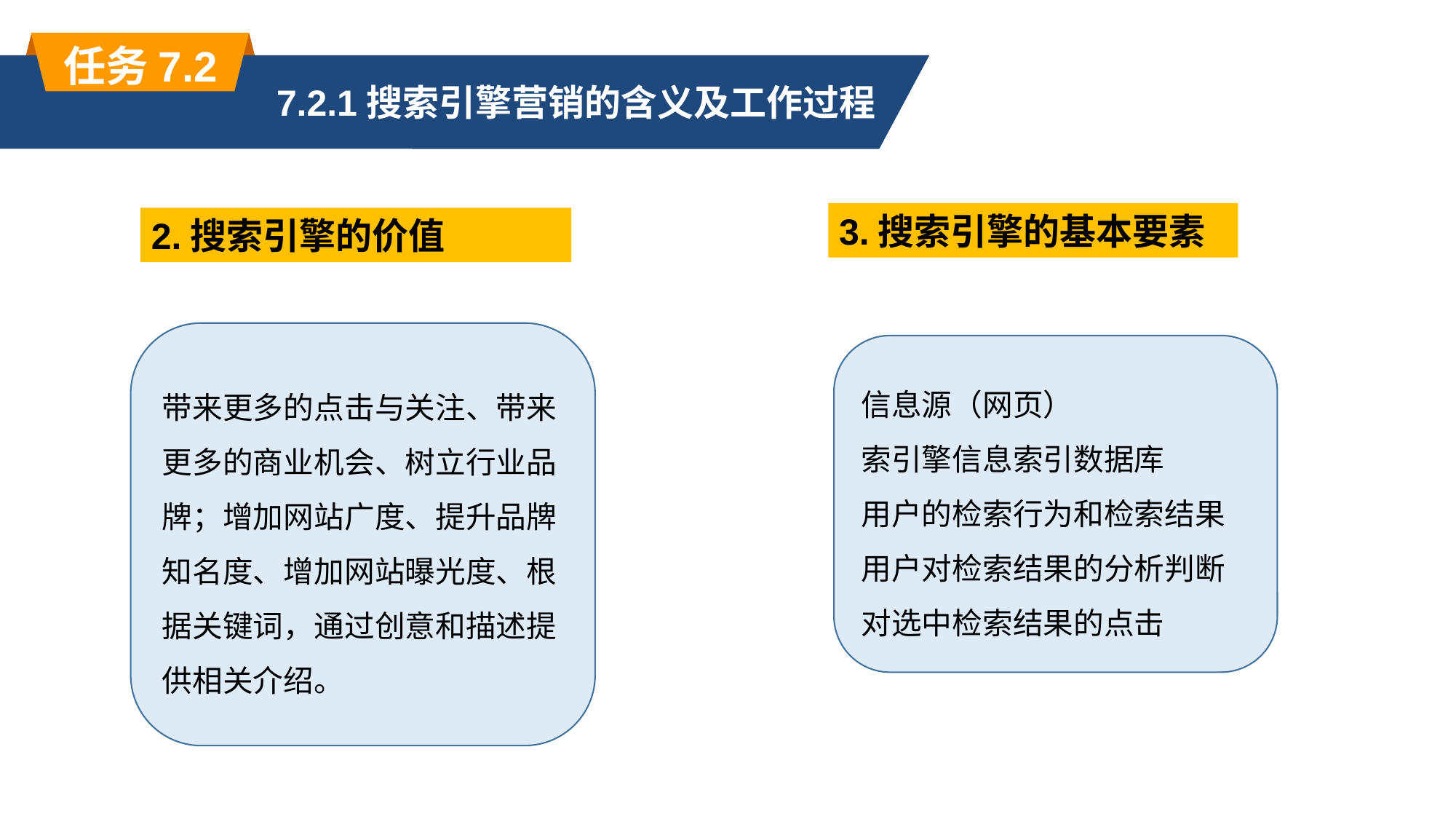

任务7.2

7.2.1搜索引擎营销的含义及工作过程
3.搜索引擎的基本要素
2.搜索引擎的价值
带来更多的点击与关注、带来更多的商业机会、树立行业品牌；增加网站广度、提升品牌知名度、增加网站曝光度、根据关键词，通过创意和描述提供相关介绍。
信息源（网页）
索引擎信息索引数据库
用户的检索行为和检索结果
用户对检索结果的分析判断
对选中检索结果的点击